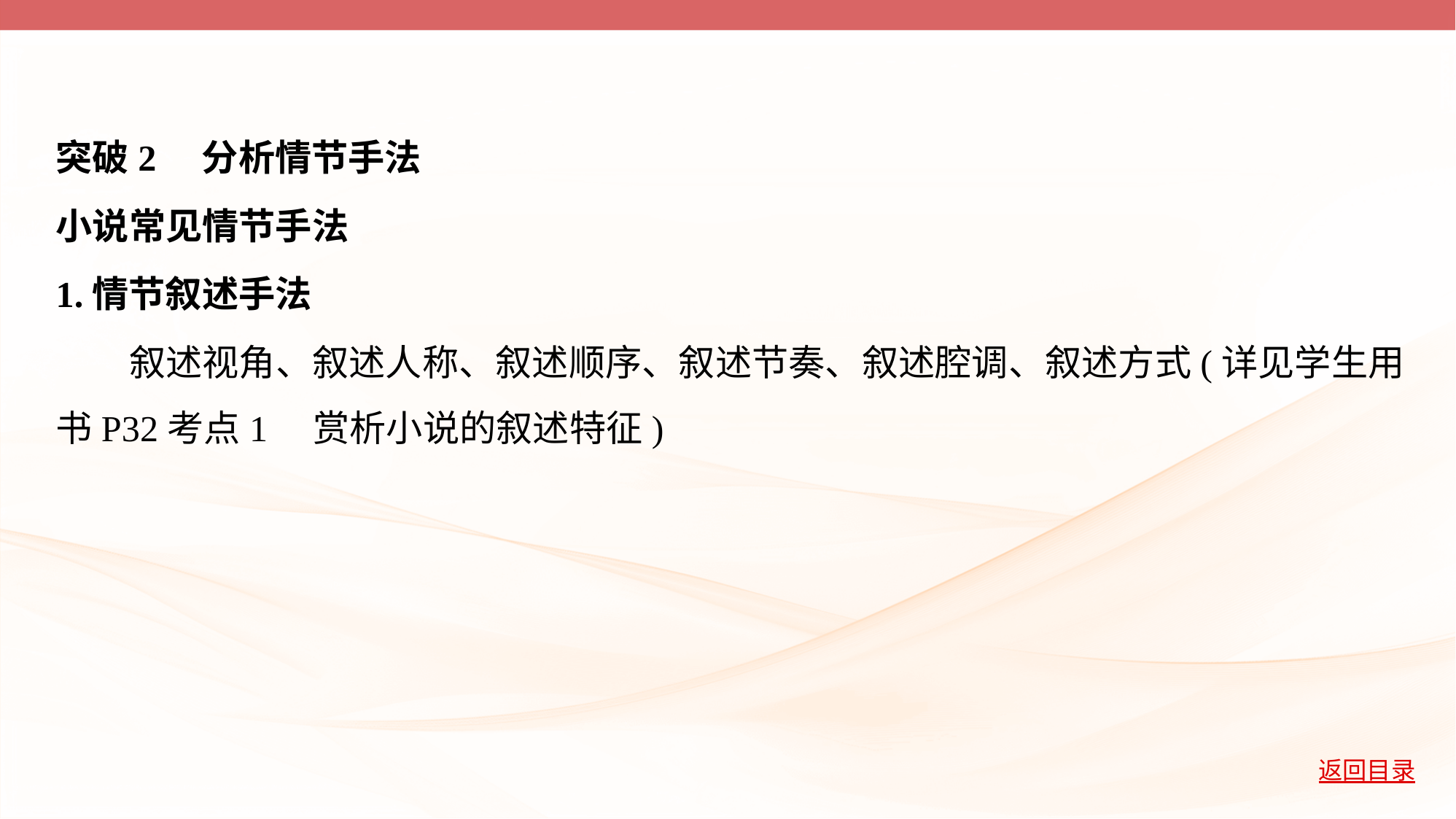

突破2　分析情节手法
小说常见情节手法
1.情节叙述手法
　　叙述视角、叙述人称、叙述顺序、叙述节奏、叙述腔调、叙述方式(详见学生用书P32考点1　赏析小说的叙述特征)